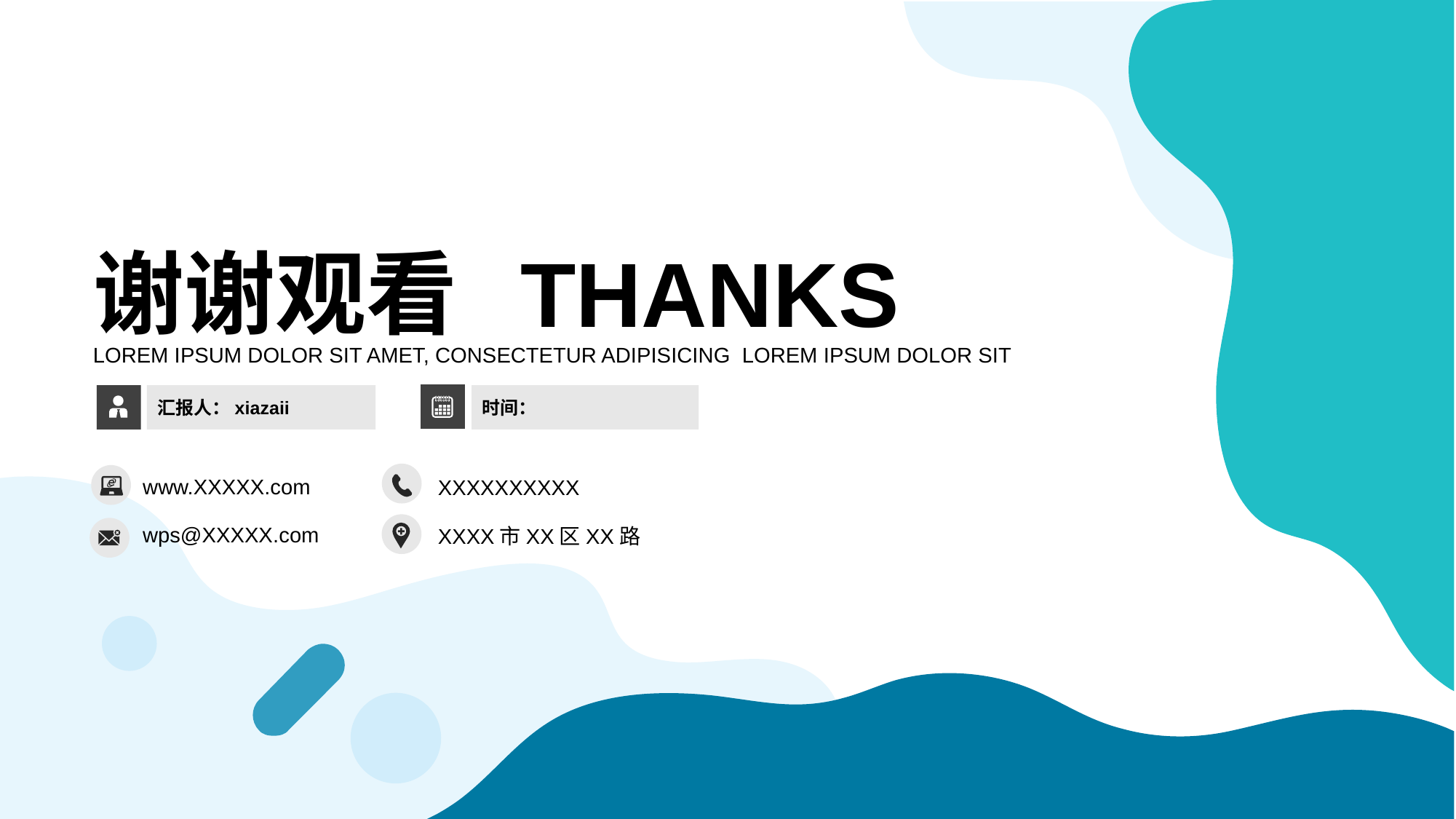

谢谢观看  THANKS
LOREM IPSUM DOLOR SIT AMET, CONSECTETUR ADIPISICING  LOREM IPSUM DOLOR SIT

汇报人：xiazaii
时间：

www.XXXXX.com
XXXXXXXXXX

XXXX市XX区XX路
wps@XXXXX.com